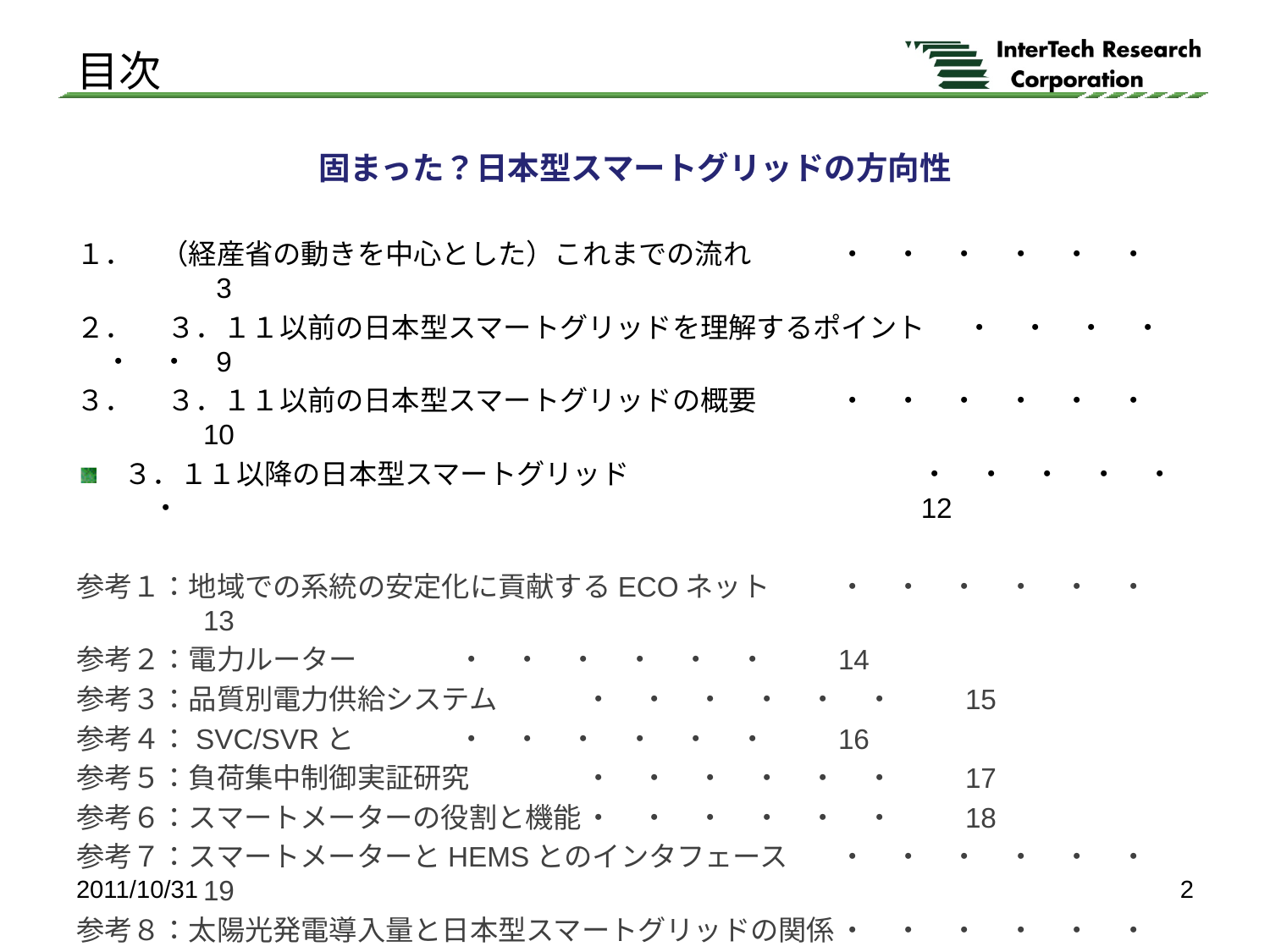

# 目次

固まった？日本型スマートグリッドの方向性

１．　（経産省の動きを中心とした）これまでの流れ	・　・　・　・　・　・	 3
２．　 ３．１１以前の日本型スマートグリッドを理解するポイント	・　・　・　・　・　・	 9
３．　 ３．１１以前の日本型スマートグリッドの概要	・　・　・　・　・　・	10
３．１１以降の日本型スマートグリッド	・　・　・　・　・　・	12

参考１：地域での系統の安定化に貢献するECOネット	・　・　・　・　・　・	13
参考２：電力ルーター	・　・　・　・　・　・	14
参考３：品質別電力供給システム	・　・　・　・　・　・	15
参考４：SVC/SVRと	・　・　・　・　・　・	16
参考５：負荷集中制御実証研究	・　・　・　・　・　・	17
参考６：スマートメーターの役割と機能	・　・　・　・　・　・	18
参考７：スマートメーターとHEMSとのインタフェース	・　・　・　・　・　・	19
参考８：太陽光発電導入量と日本型スマートグリッドの関係	・　・　・　・　・　・	20
参考９：カレンダーによるPV出力抑制	・　・　・　・　・　・	21
参考１０：太陽光発電運大量導入の単独転検出	・　・　・　・　・　・	22

2011/10/31
2